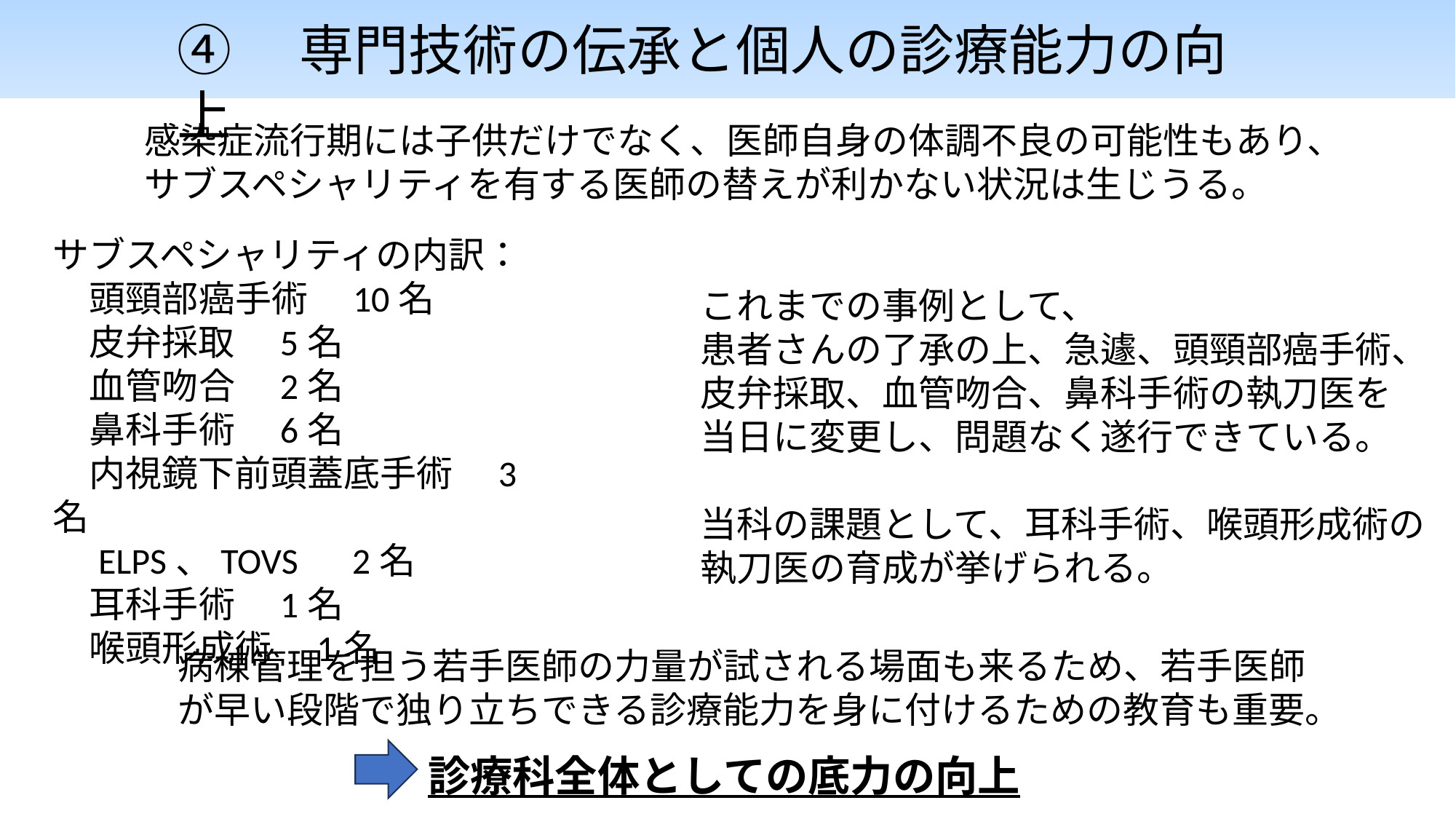

④　専門技術の伝承と個人の診療能力の向上
感染症流行期には子供だけでなく、医師自身の体調不良の可能性もあり、
サブスペシャリティを有する医師の替えが利かない状況は生じうる。
サブスペシャリティの内訳：
　頭頸部癌手術　10名
　皮弁採取　5名
　血管吻合　2名
　鼻科手術　6名
　内視鏡下前頭蓋底手術　3名
　ELPS、TOVS　2名
　耳科手術　1名
　喉頭形成術　1名
これまでの事例として、
患者さんの了承の上、急遽、頭頸部癌手術、皮弁採取、血管吻合、鼻科手術の執刀医を
当日に変更し、問題なく遂行できている。

当科の課題として、耳科手術、喉頭形成術の執刀医の育成が挙げられる。
病棟管理を担う若手医師の力量が試される場面も来るため、若手医師が早い段階で独り立ちできる診療能力を身に付けるための教育も重要。

診療科全体としての底力の向上